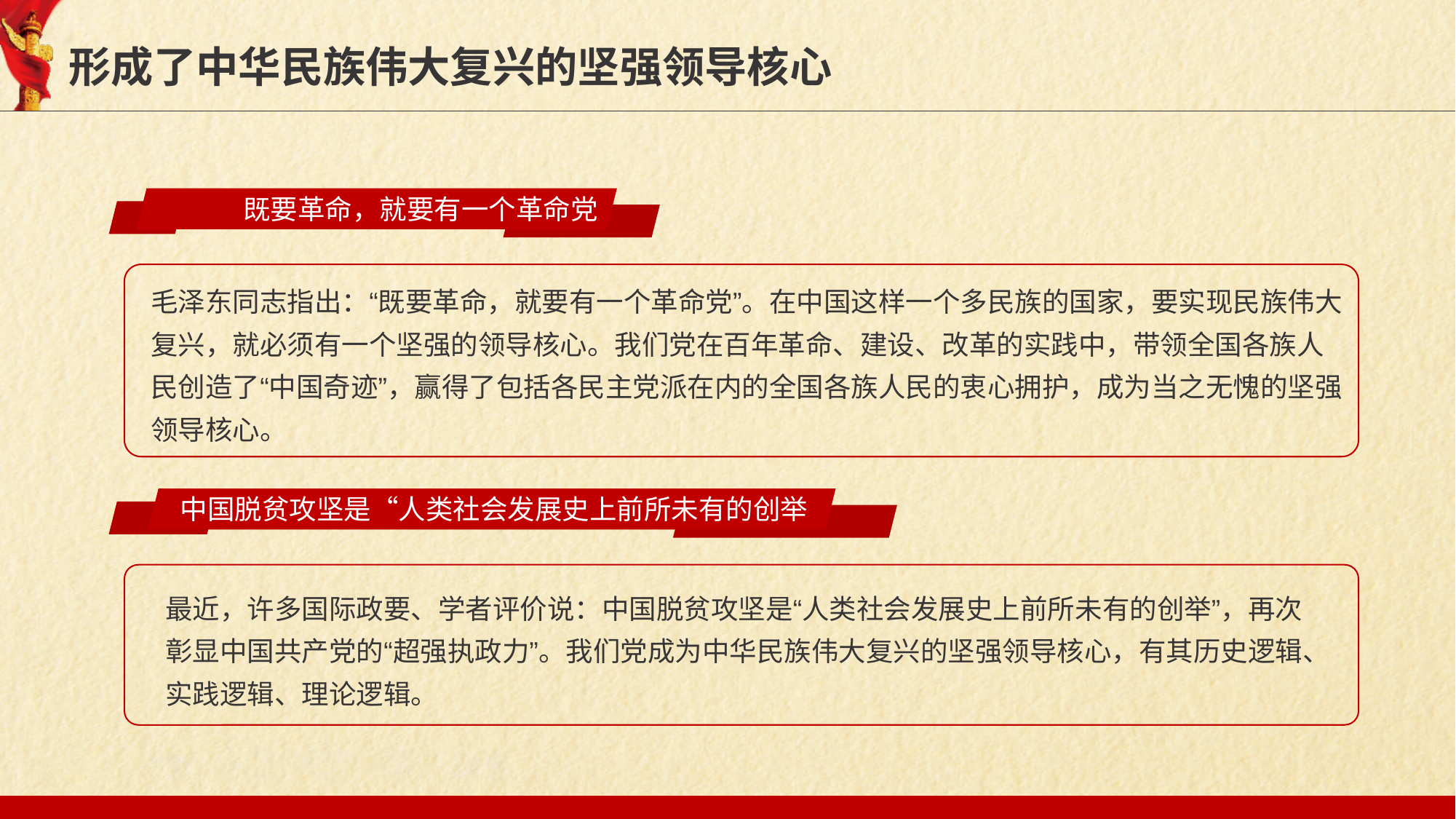

形成了中华民族伟大复兴的坚强领导核心
既要革命，就要有一个革命党

毛泽东同志指出：“既要革命，就要有一个革命党”。在中国这样一个多民族的国家，要实现民族伟大复兴，就必须有一个坚强的领导核心。我们党在百年革命、建设、改革的实践中，带领全国各族人民创造了“中国奇迹”，赢得了包括各民主党派在内的全国各族人民的衷心拥护，成为当之无愧的坚强领导核心。
中国脱贫攻坚是“人类社会发展史上前所未有的创举

最近，许多国际政要、学者评价说：中国脱贫攻坚是“人类社会发展史上前所未有的创举”，再次彰显中国共产党的“超强执政力”。我们党成为中华民族伟大复兴的坚强领导核心，有其历史逻辑、实践逻辑、理论逻辑。